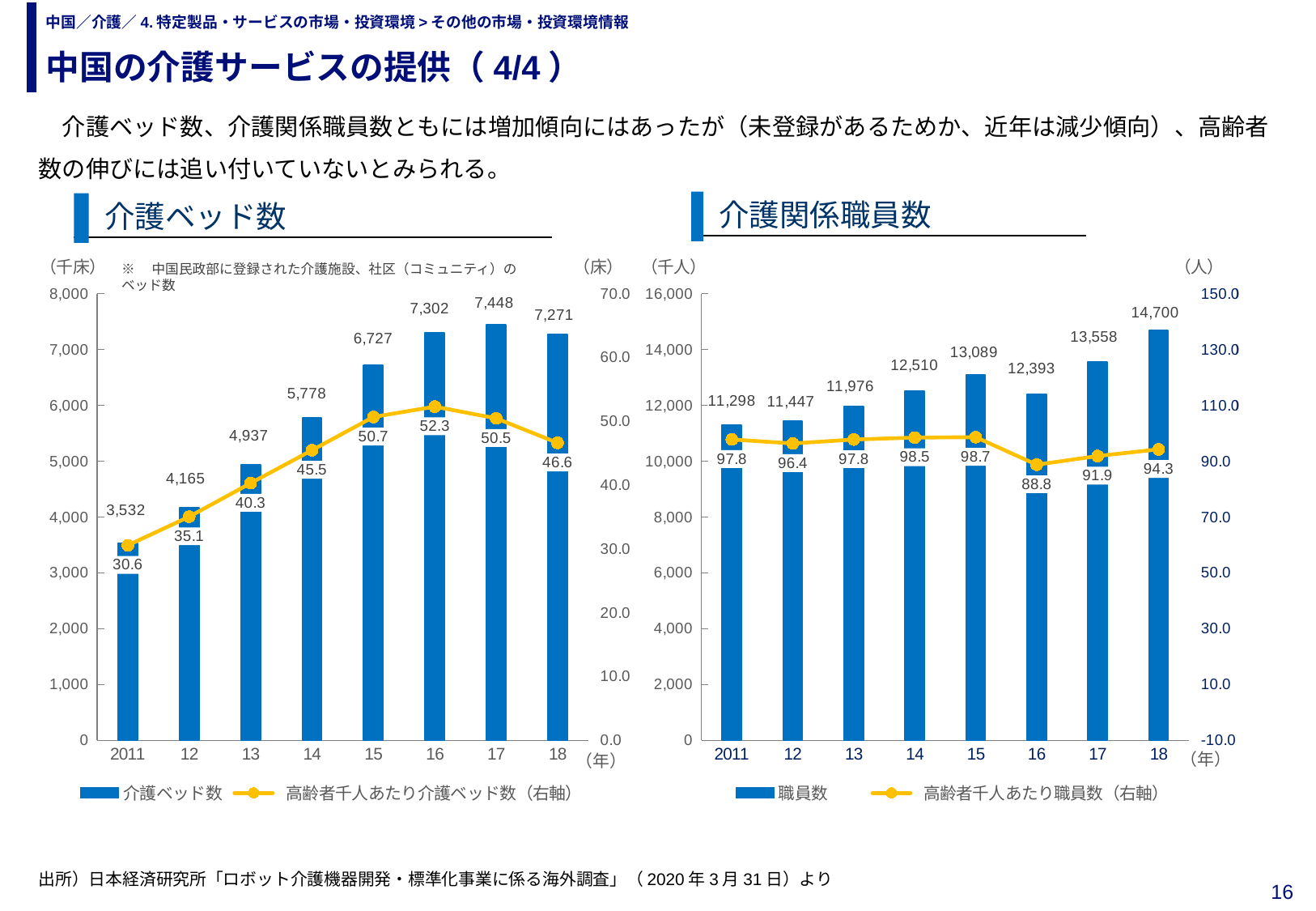

中国の介護サービスの提供（4/4）
# 中国／介護／4.特定製品・サービスの市場・投資環境>その他の市場・投資環境情報
　介護ベッド数、介護関係職員数ともには増加傾向にはあったが（未登録があるためか、近年は減少傾向）、高齢者数の伸びには追い付いていないとみられる。
介護関係職員数

介護ベッド数

### Chart

| Category | 介護ベッド数 |  高齢者千人あたり介護ベッド数（右軸） |
|---|---|---|
| 2011 | 3532.0 | 30.583264062067055 |
| 12 | 4165.0 | 35.075161059413034 |
| 13 | 4937.0 | 40.32310758273711 |
| 14 | 5778.0 | 45.49463009039086 |
| 15 | 6727.0 | 50.70055245287569 |
| 16 | 7302.0 | 52.32120721404977 |
| 17 | 7448.0 | 50.483962801290566 |
| 18 | 7271.0 | 46.640067737466005 |
※　中国民政部に登録された介護施設、社区（コミュニティ）のベッド数

### Chart

| Category | 職員数 |  高齢者千人あたり職員数（右軸） |
|---|---|---|
| 2011 | 11298.0 | 97.82834580216127 |
| 12 | 11447.0 | 96.39984841467009 |
| 13 | 11976.0 | 97.81436832304225 |
| 14 | 12510.0 | 98.50083461938208 |
| 15 | 13089.0 | 98.65014583851493 |
| 16 | 12393.0 | 88.79987962253065 |
| 17 | 13558.0 | 91.89870672125369 |
| 18 | 14700.0 | 94.29363165187047 |

### Chart

| Category | 職員数 |  高齢者千人あたり職員数（右軸） |
|---|---|---|
| 2011 | 11298.0 | 97.82834580216127 |
| 12 | 11447.0 | 96.39984841467009 |
| 13 | 11976.0 | 97.81436832304225 |
| 14 | 12510.0 | 98.50083461938208 |
| 15 | 13089.0 | 98.65014583851493 |
| 16 | 12393.0 | 88.79987962253065 |
| 17 | 13558.0 | 91.89870672125369 |
| 18 | 14700.0 | 94.29363165187047 |
（年）
（年）
出所）日本経済研究所「ロボット介護機器開発・標準化事業に係る海外調査」（2020年3月31日）より